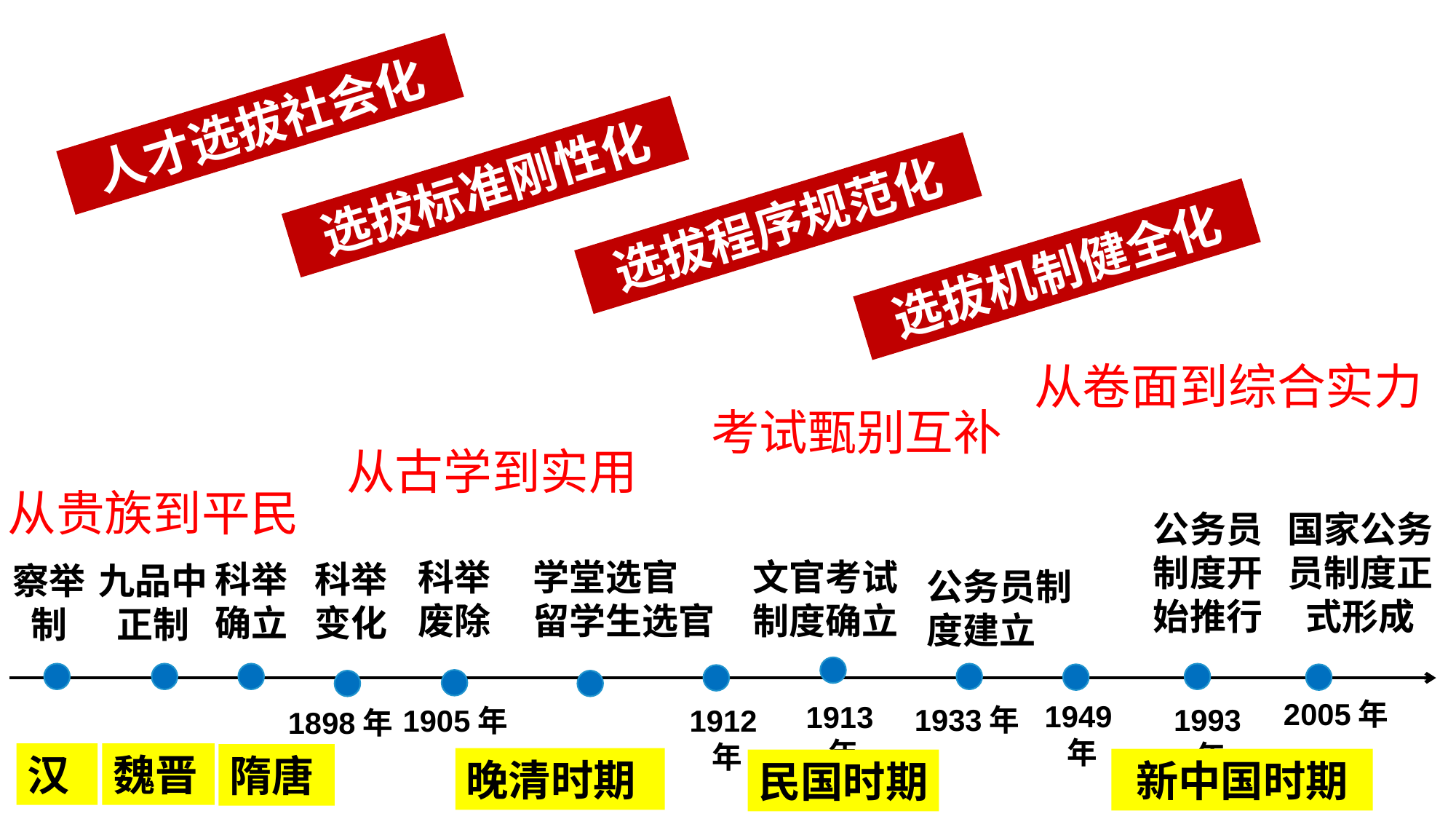

人才选拔社会化
选拔标准刚性化
选拔程序规范化
选拔机制健全化
从卷面到综合实力
考试甄别互补
从古学到实用
从贵族到平民
公务员制度开始推行
科举
废除
学堂选官
留学生选官
文官考试
制度确立
科举变化
公务员制度建立

1949年
1913年
1933年
1993年
1905年
1912年
1898年
2005年

国家公务员制度正式形成
科举确立
察举
制
九品中正制

汉
魏晋
隋唐
晚清时期
新中国时期
民国时期